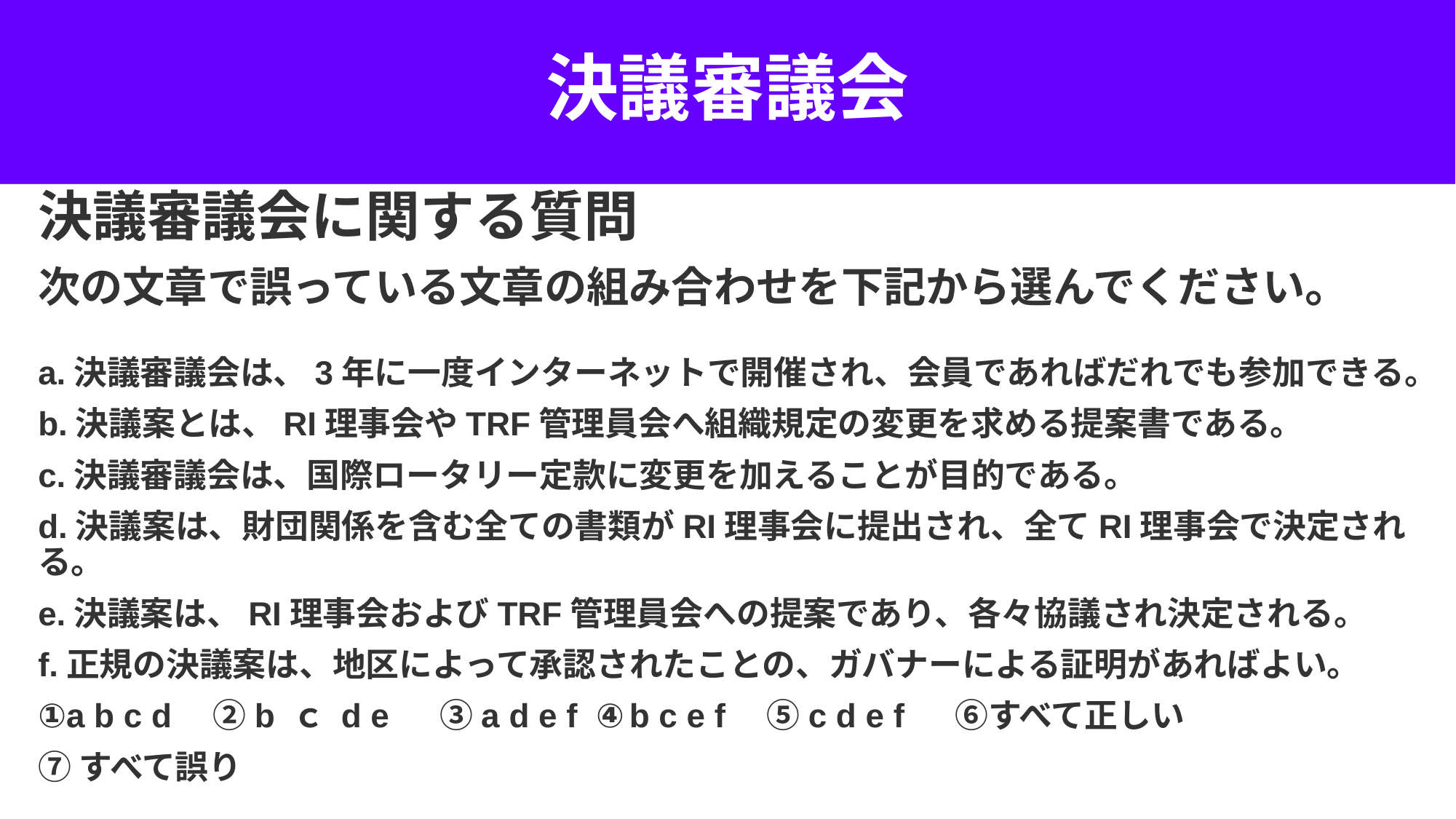

# 決議審議会
決議審議会に関する質問
次の文章で誤っている文章の組み合わせを下記から選んでください。

a.決議審議会は、3年に一度インターネットで開催され、会員であればだれでも参加できる。
b.決議案とは、RI理事会やTRF管理員会へ組織規定の変更を求める提案書である。
c.決議審議会は、国際ロータリー定款に変更を加えることが目的である。
d.決議案は、財団関係を含む全ての書類がRI理事会に提出され、全てRI理事会で決定される。
e.決議案は、RI理事会およびTRF管理員会への提案であり、各々協議され決定される。
f.正規の決議案は、地区によって承認されたことの、ガバナーによる証明があればよい。
①a b c d　②b ｃ d e 　③a d e f  ④b c e f　⑤c d e f 　⑥すべて正しい
⑦すべて誤り